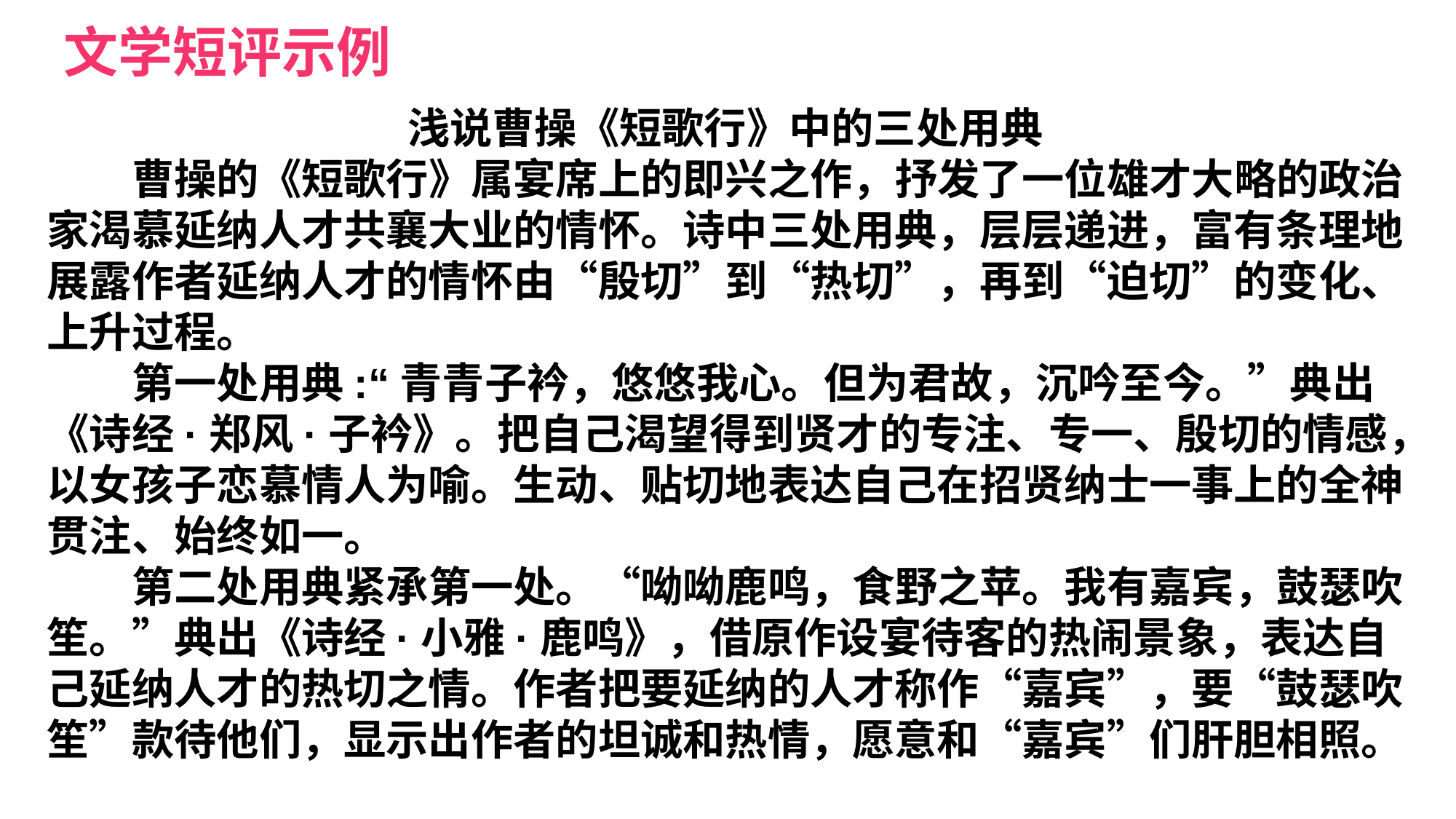

文学短评示例
浅说曹操《短歌行》中的三处用典
曹操的《短歌行》属宴席上的即兴之作，抒发了一位雄才大略的政治家渴慕延纳人才共襄大业的情怀。诗中三处用典，层层递进，富有条理地展露作者延纳人才的情怀由“殷切”到“热切”，再到“迫切”的变化、上升过程。
第一处用典:“青青子衿，悠悠我心。但为君故，沉吟至今。”典出《诗经·郑风·子衿》。把自己渴望得到贤才的专注、专一、殷切的情感，以女孩子恋慕情人为喻。生动、贴切地表达自己在招贤纳士一事上的全神贯注、始终如一。
第二处用典紧承第一处。“呦呦鹿鸣，食野之苹。我有嘉宾，鼓瑟吹笙。”典出《诗经·小雅·鹿鸣》，借原作设宴待客的热闹景象，表达自己延纳人才的热切之情。作者把要延纳的人才称作“嘉宾”，要“鼓瑟吹笙”款待他们，显示出作者的坦诚和热情，愿意和“嘉宾”们肝胆相照。